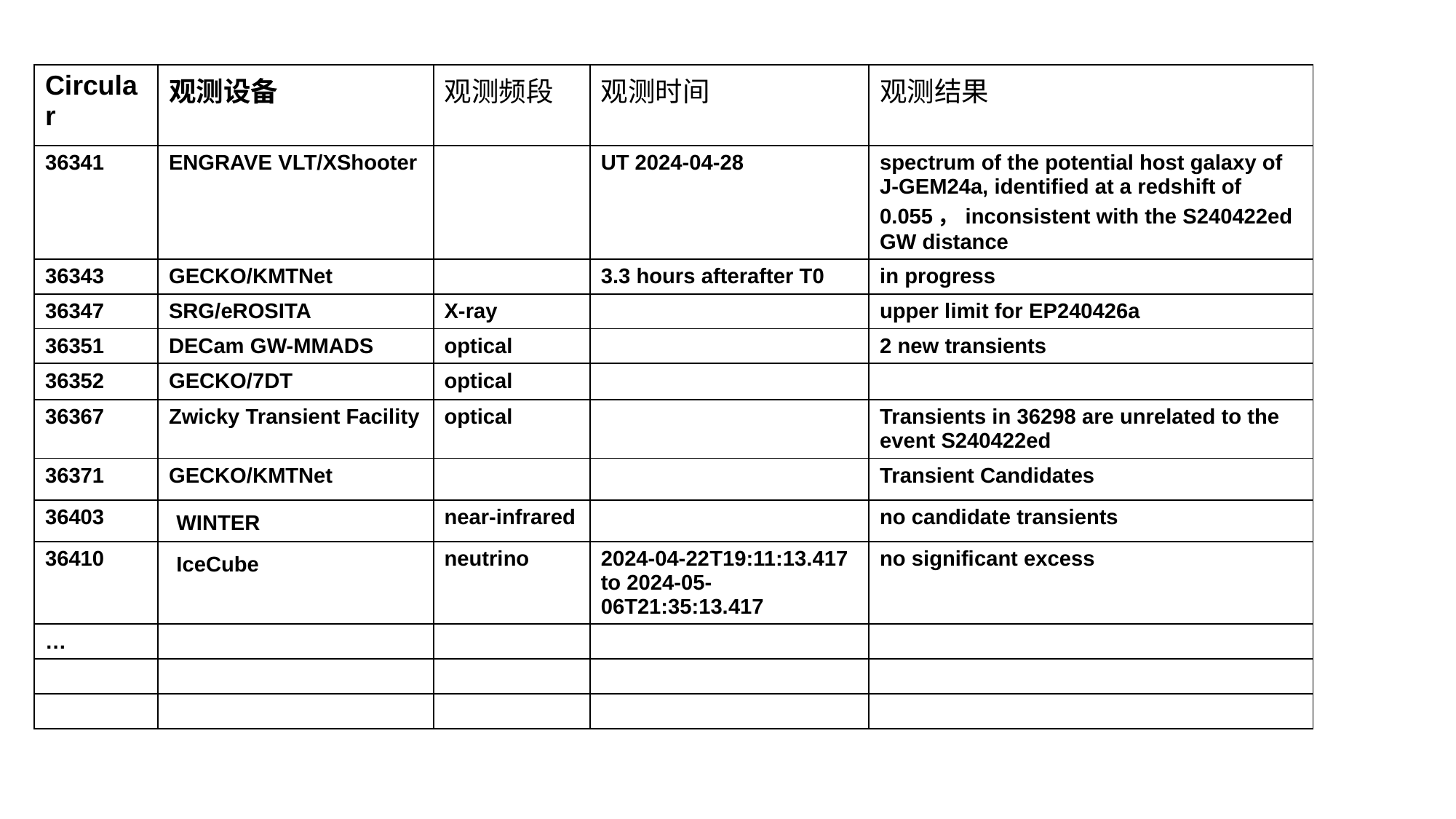

| Circular | 观测设备 | 观测频段 | 观测时间 | 观测结果 |
| --- | --- | --- | --- | --- |
| 36341 | ENGRAVE VLT/XShooter |  | UT 2024-04-28 | spectrum of the potential host galaxy of J-GEM24a, identified at a redshift of 0.055，inconsistent with the S240422ed GW distance |
| 36343 | GECKO/KMTNet |  | 3.3 hours afterafter T0 | in progress |
| 36347 | SRG/eROSITA | X-ray |  | upper limit for EP240426a |
| 36351 | DECam GW-MMADS | optical |  | 2 new transients |
| 36352 | GECKO/7DT | optical |  |  |
| 36367 | Zwicky Transient Facility | optical |  | Transients in 36298 are unrelated to the event S240422ed |
| 36371 | GECKO/KMTNet |  |  | Transient Candidates |
| 36403 | WINTER | near-infrared |  | no candidate transients |
| 36410 | IceCube | neutrino | 2024-04-22T19:11:13.417 to 2024-05-06T21:35:13.417 | no significant excess |
| … |  |  |  |  |
|  |  |  |  |  |
|  |  |  |  |  |